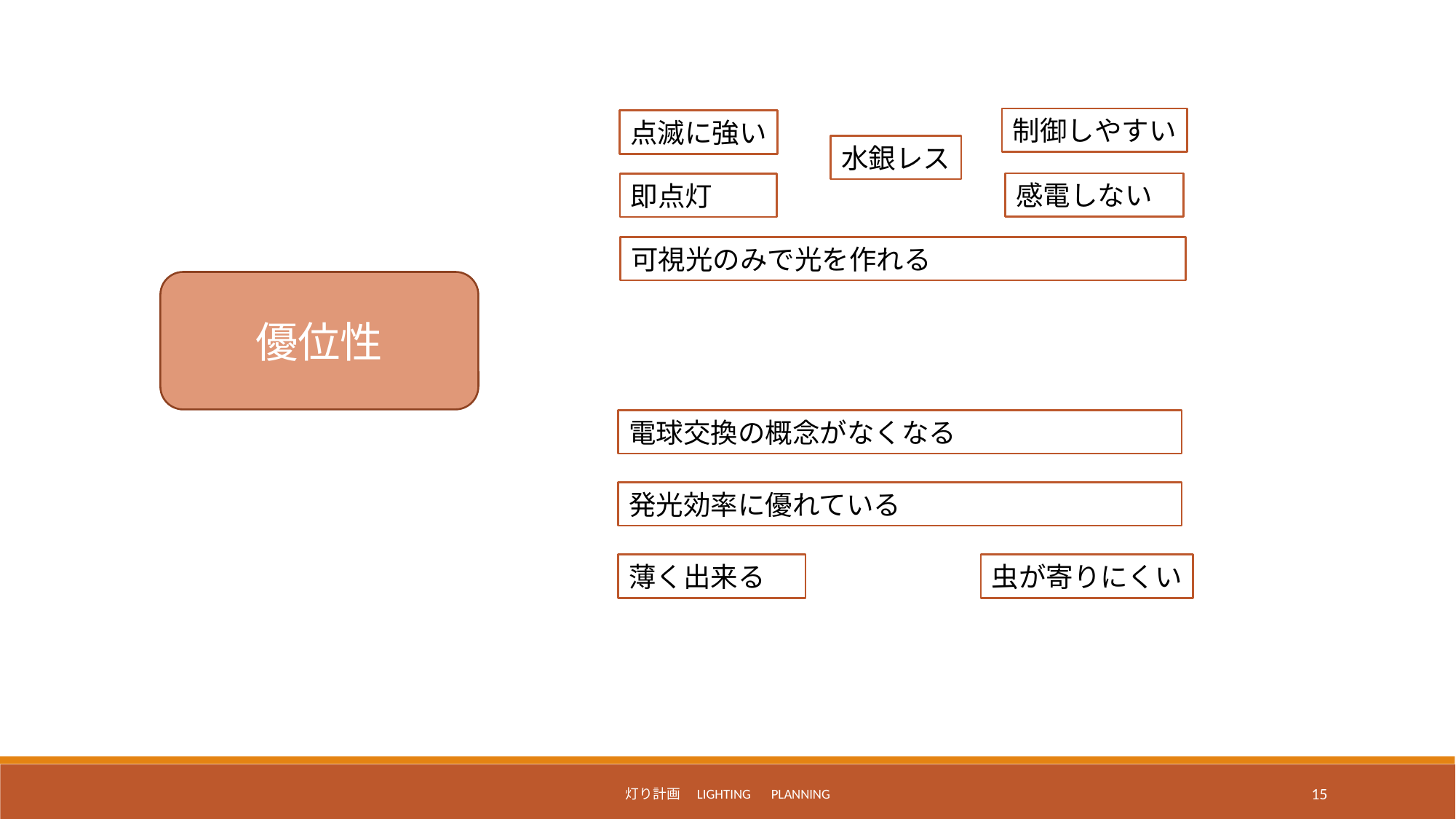

制御しやすい
点滅に強い
水銀レス
感電しない
即点灯
可視光のみで光を作れる
優位性
電球交換の概念がなくなる
発光効率に優れている
薄く出来る
虫が寄りにくい
灯り計画　Lighting　Planning
15